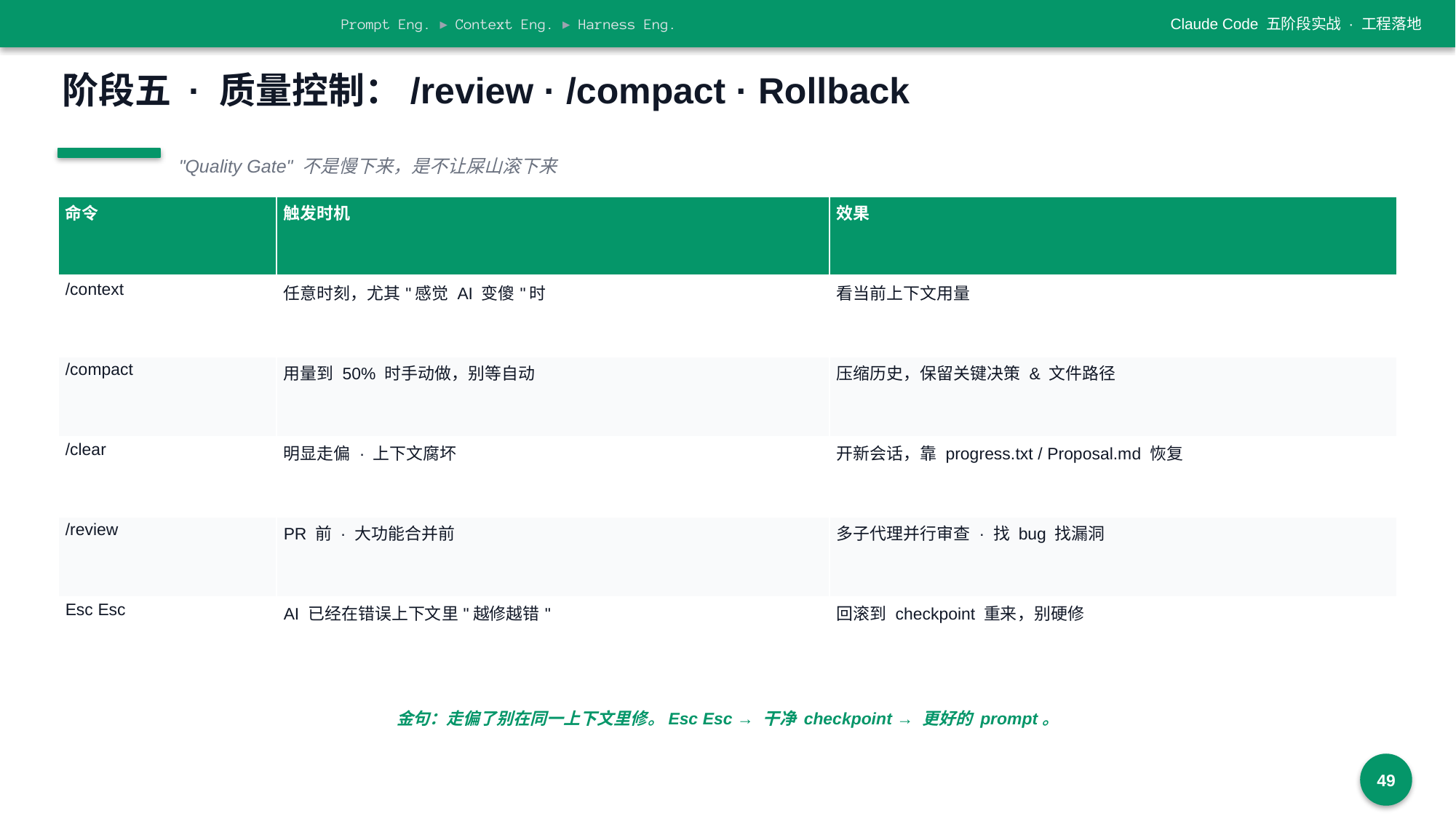

Prompt Eng.  ▸  Context Eng.  ▸  Harness Eng.
Claude Code 五阶段实战 · 工程落地
阶段五 · 质量控制：/review · /compact · Rollback
"Quality Gate" 不是慢下来，是不让屎山滚下来

| 命令 | 触发时机 | 效果 |
| --- | --- | --- |
| /context | 任意时刻，尤其"感觉 AI 变傻"时 | 看当前上下文用量 |
| /compact | 用量到 50% 时手动做，别等自动 | 压缩历史，保留关键决策 & 文件路径 |
| /clear | 明显走偏 · 上下文腐坏 | 开新会话，靠 progress.txt / Proposal.md 恢复 |
| /review | PR 前 · 大功能合并前 | 多子代理并行审查 · 找 bug 找漏洞 |
| Esc Esc | AI 已经在错误上下文里"越修越错" | 回滚到 checkpoint 重来，别硬修 |
金句：走偏了别在同一上下文里修。Esc Esc → 干净 checkpoint → 更好的 prompt。

49